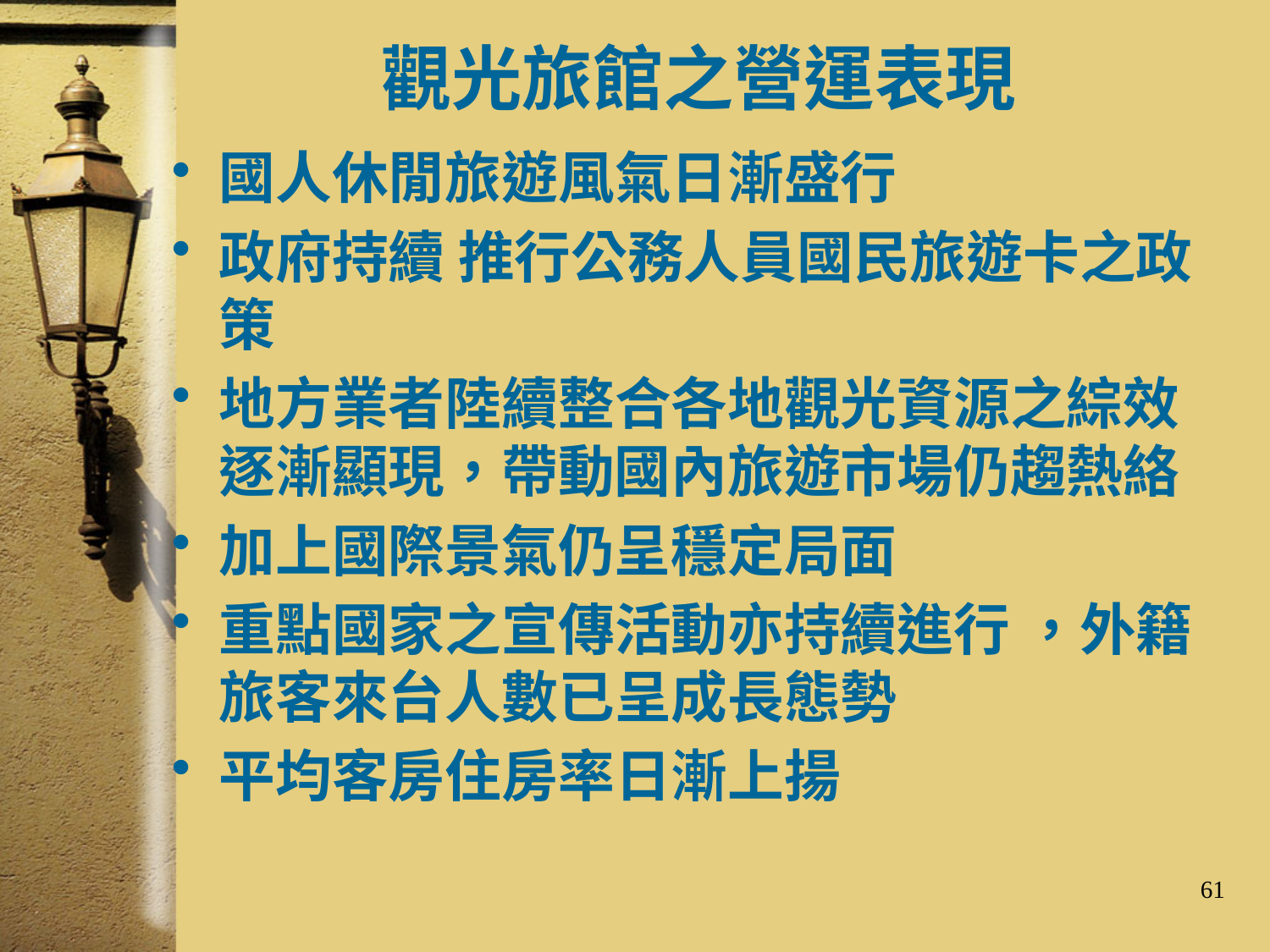

# 觀光旅館之營運表現
國人休閒旅遊風氣日漸盛行
政府持續 推行公務人員國民旅遊卡之政策
地方業者陸續整合各地觀光資源之綜效逐漸顯現，帶動國內旅遊市場仍趨熱絡
加上國際景氣仍呈穩定局面
重點國家之宣傳活動亦持續進行 ，外籍旅客來台人數已呈成長態勢
平均客房住房率日漸上揚
61